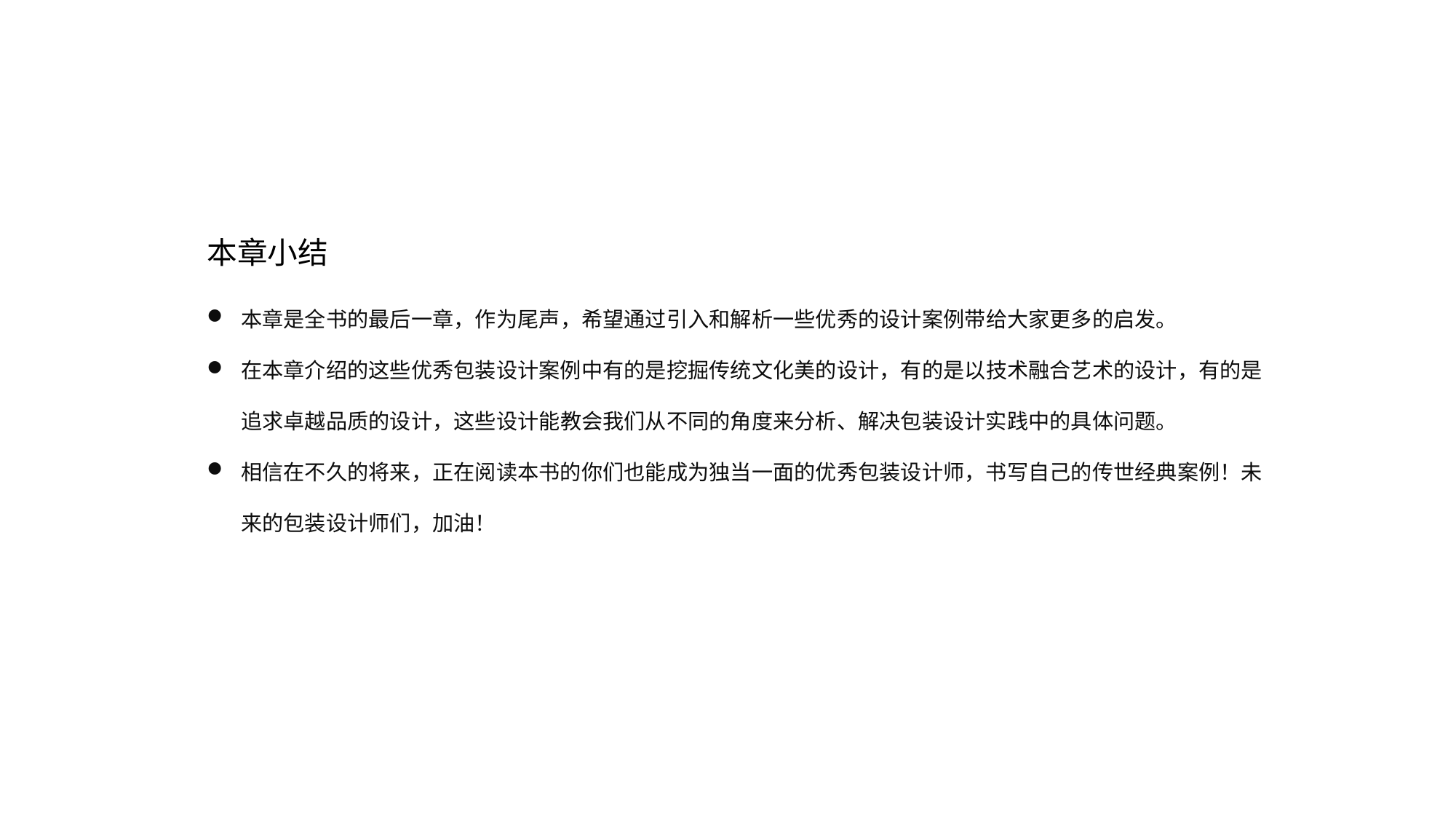

本章小结
本章是全书的最后一章，作为尾声，希望通过引入和解析一些优秀的设计案例带给大家更多的启发。
在本章介绍的这些优秀包装设计案例中有的是挖掘传统文化美的设计，有的是以技术融合艺术的设计，有的是追求卓越品质的设计，这些设计能教会我们从不同的角度来分析、解决包装设计实践中的具体问题。
相信在不久的将来，正在阅读本书的你们也能成为独当一面的优秀包装设计师，书写自己的传世经典案例！未来的包装设计师们，加油！